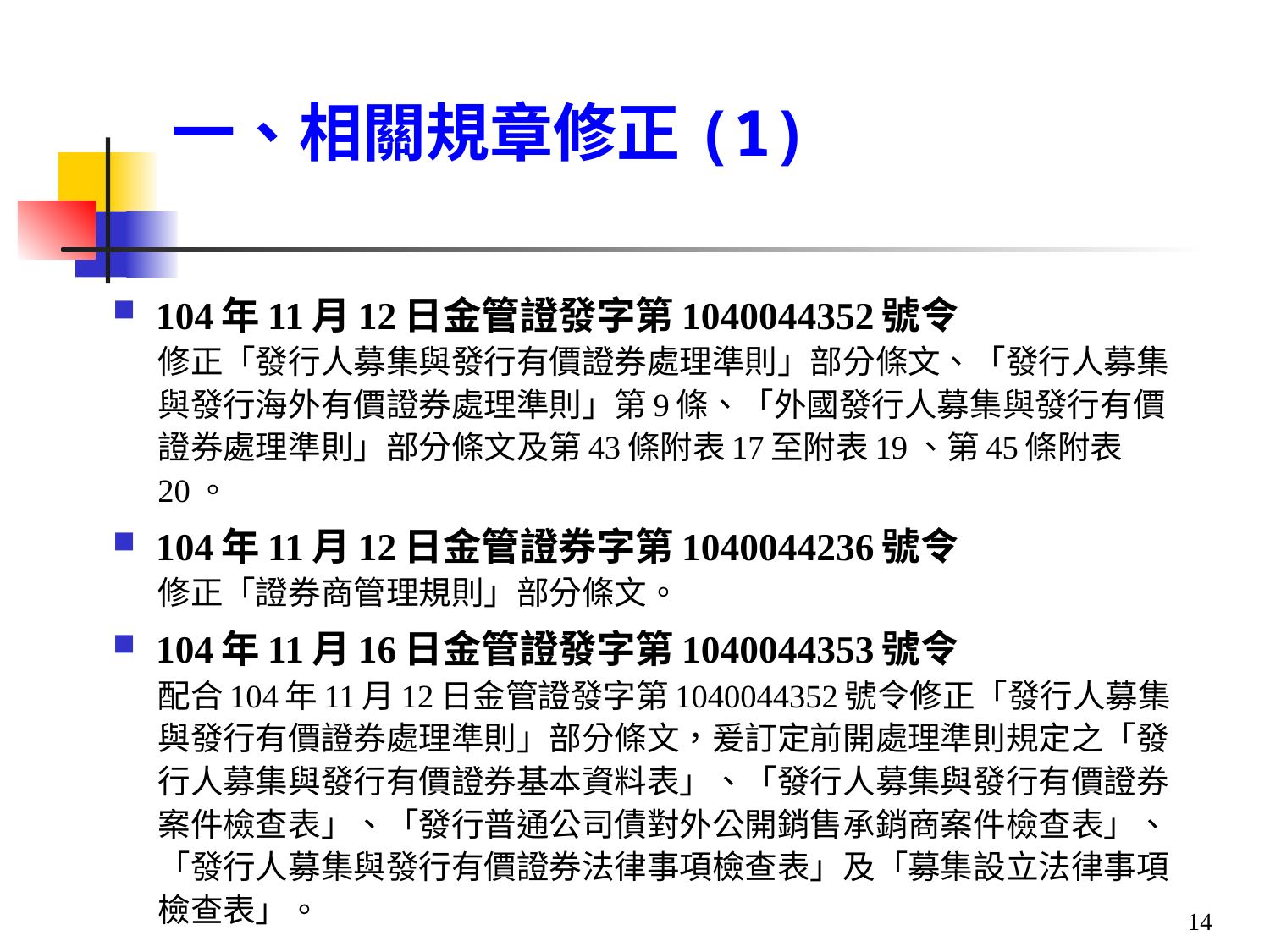

# 一、相關規章修正(1)
104年11月12日金管證發字第1040044352號令
修正「發行人募集與發行有價證券處理準則」部分條文、「發行人募集與發行海外有價證券處理準則」第9條、「外國發行人募集與發行有價證券處理準則」部分條文及第43條附表17至附表19、第45條附表20。
104年11月12日金管證券字第1040044236號令
修正「證券商管理規則」部分條文。
104年11月16日金管證發字第1040044353號令
配合104年11月12日金管證發字第1040044352號令修正「發行人募集與發行有價證券處理準則」部分條文，爰訂定前開處理準則規定之「發行人募集與發行有價證券基本資料表」、「發行人募集與發行有價證券案件檢查表」、「發行普通公司債對外公開銷售承銷商案件檢查表」、「發行人募集與發行有價證券法律事項檢查表」及「募集設立法律事項檢查表」。
14